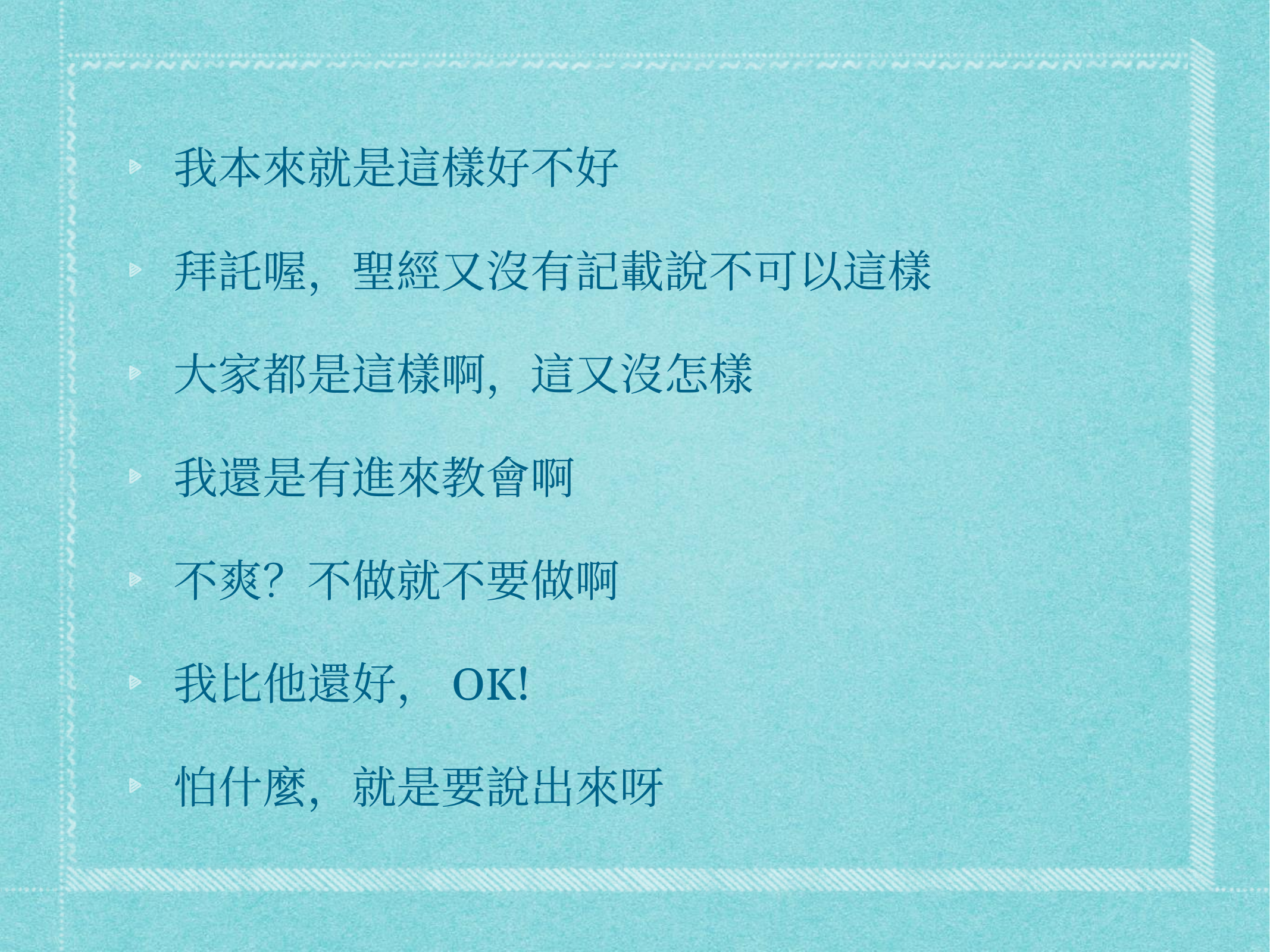

我本來就是這樣好不好
拜託喔，聖經又沒有記載說不可以這樣
大家都是這樣啊，這又沒怎樣
我還是有進來教會啊
不爽？不做就不要做啊
我比他還好，OK!
怕什麼，就是要說出來呀